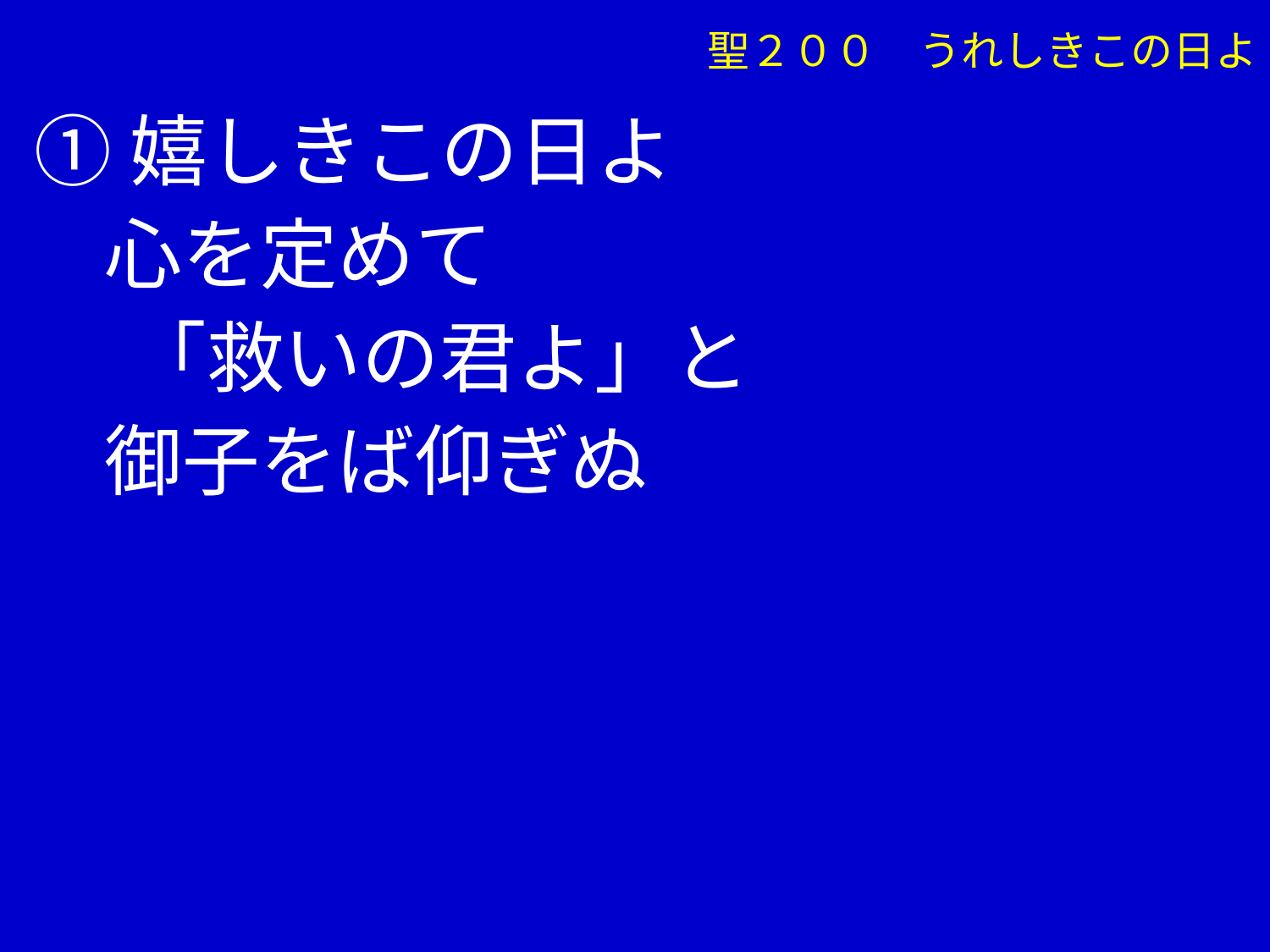

聖２００　うれしきこの日よ
①嬉しきこの日よ
   心を定めて
　 「救いの君よ」と
   御子をば仰ぎぬ